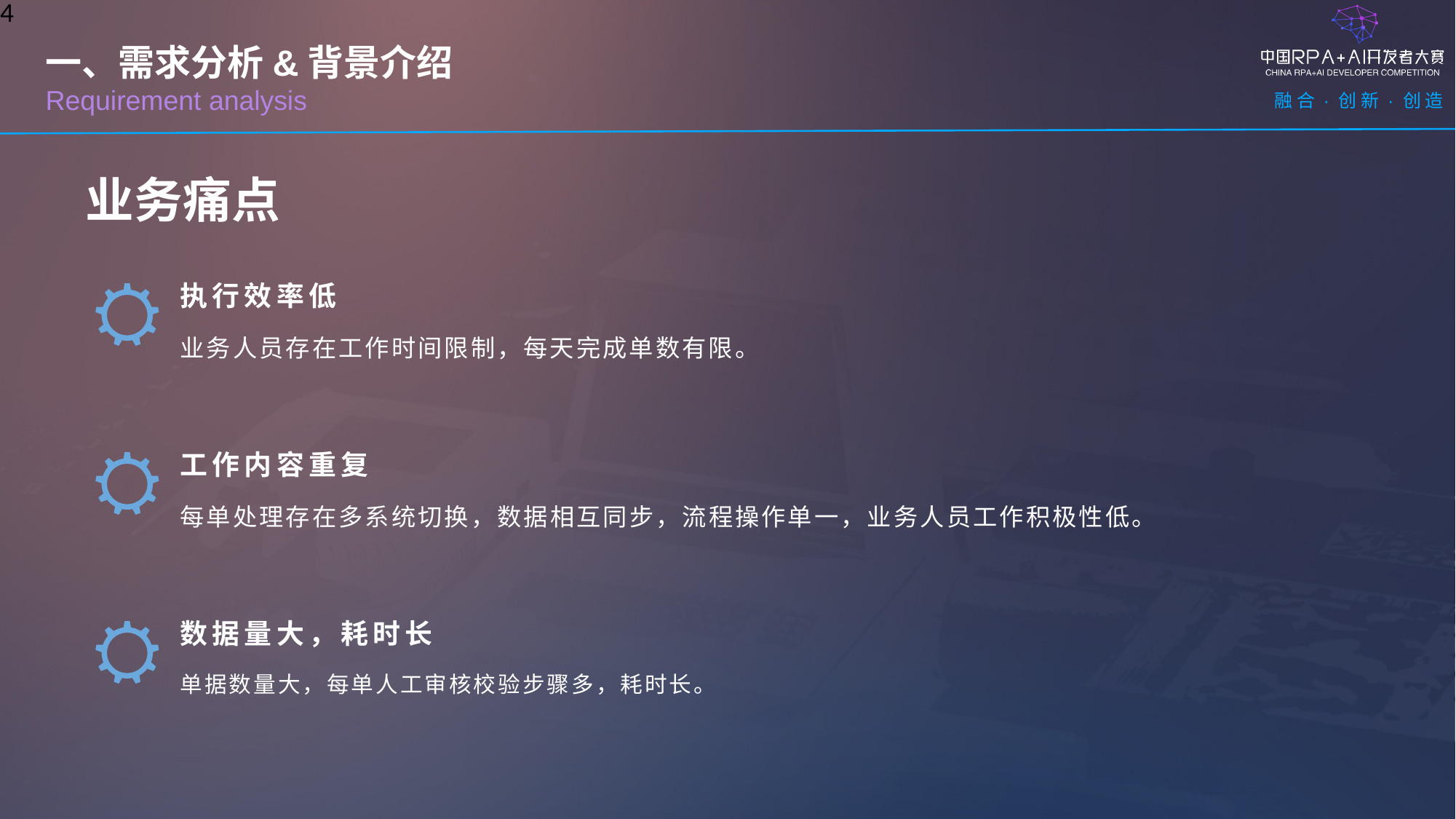

4
一、需求分析&背景介绍
Requirement analysis
业务痛点

执行效率低

业务人员存在工作时间限制，每天完成单数有限。

工作内容重复

每单处理存在多系统切换，数据相互同步，流程操作单一，业务人员工作积极性低。

数据量大，耗时长

单据数量大，每单人工审核校验步骤多，耗时长。